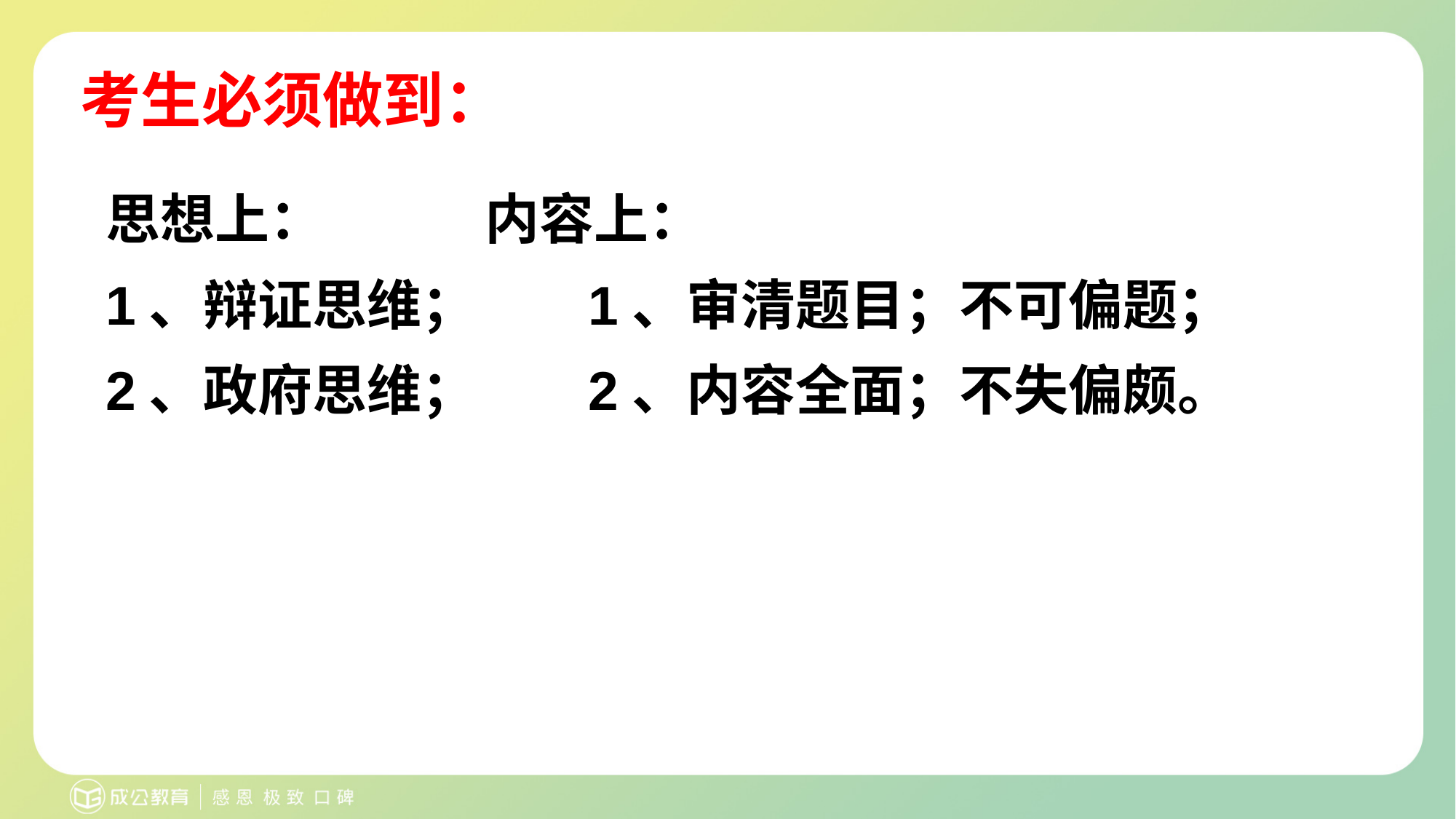

# 考生必须做到：
思想上：             内容上：
1、辩证思维；        1、审清题目；不可偏题；
2、政府思维；        2、内容全面；不失偏颇。